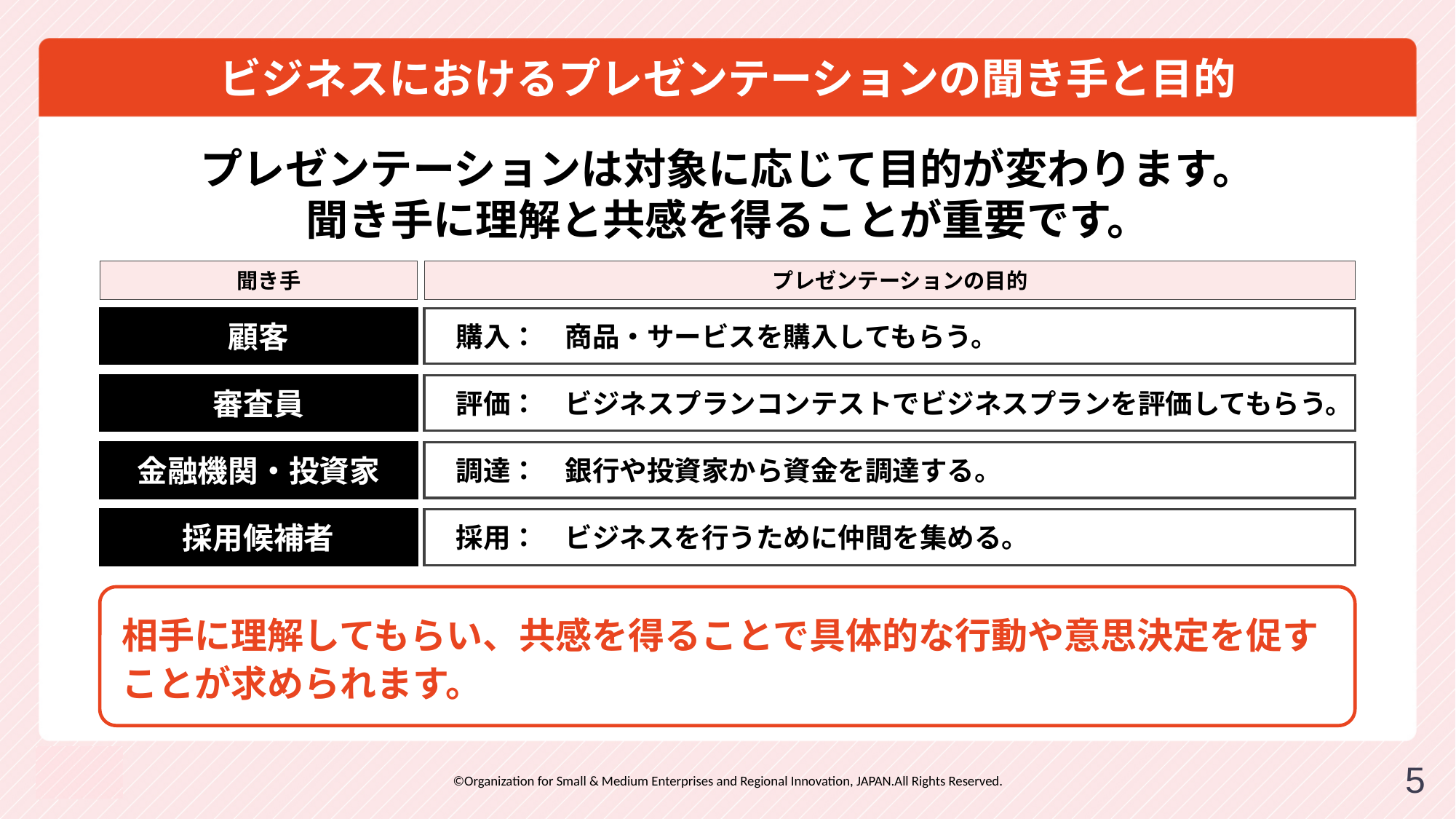

# ビジネスにおけるプレゼンテーションの聞き手と目的
プレゼンテーションは対象に応じて目的が変わります。
聞き手に理解と共感を得ることが重要です。
聞き手
プレゼンテーションの目的
顧客
購入：　商品・サービスを購入してもらう。
審査員
評価：　ビジネスプランコンテストでビジネスプランを評価してもらう。
金融機関・投資家
調達：　銀行や投資家から資金を調達する。
採用候補者
採用：　ビジネスを行うために仲間を集める。
相手に理解してもらい、共感を得ることで具体的な行動や意思決定を促すことが求められます。